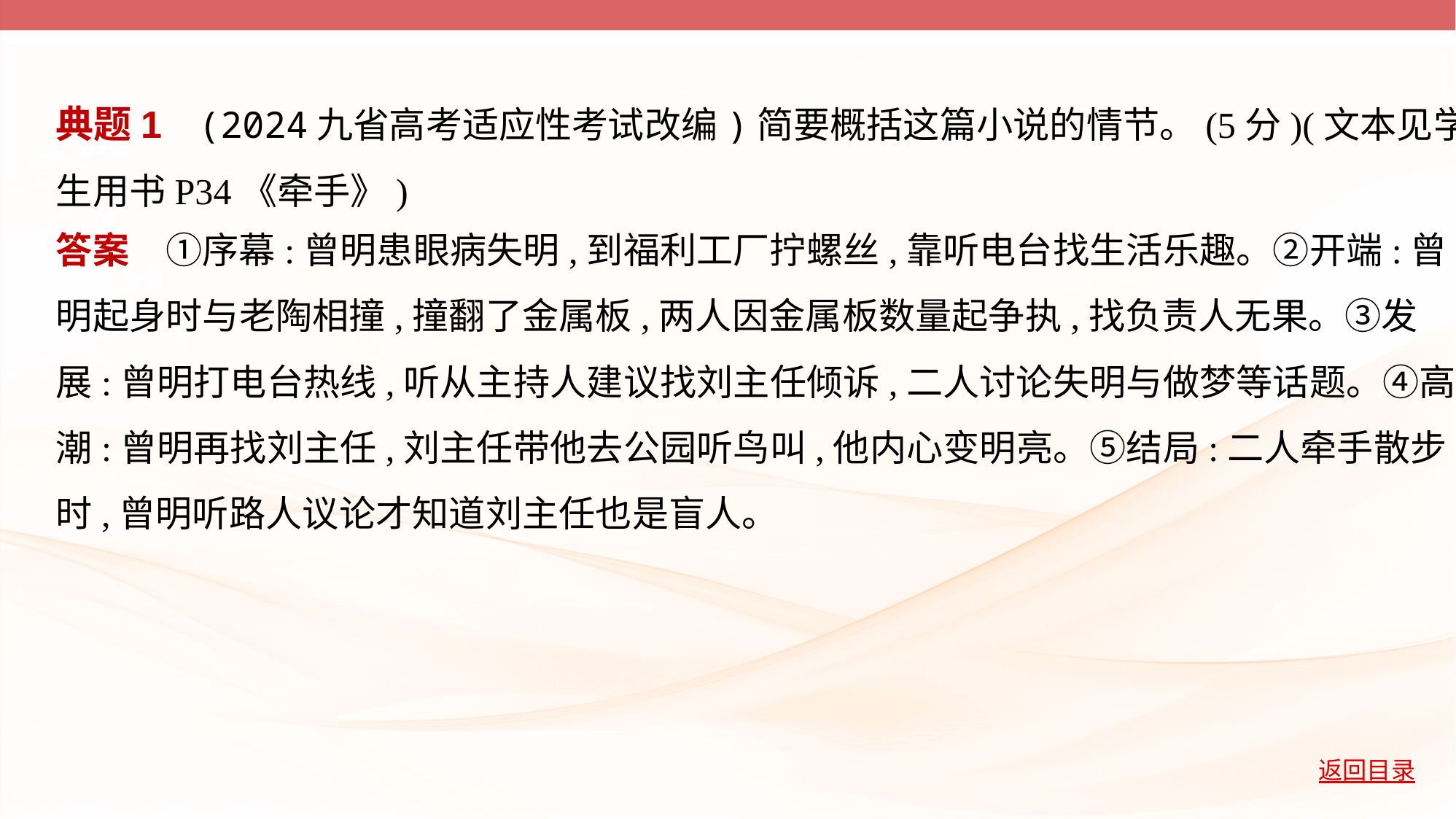

典题1    (2024九省高考适应性考试改编)简要概括这篇小说的情节。(5分)(文本见学生用书P34《牵手》)

答案　①序幕:曾明患眼病失明,到福利工厂拧螺丝,靠听电台找生活乐趣。②开端:曾
明起身时与老陶相撞,撞翻了金属板,两人因金属板数量起争执,找负责人无果。③发
展:曾明打电台热线,听从主持人建议找刘主任倾诉,二人讨论失明与做梦等话题。④高
潮:曾明再找刘主任,刘主任带他去公园听鸟叫,他内心变明亮。⑤结局:二人牵手散步
时,曾明听路人议论才知道刘主任也是盲人。